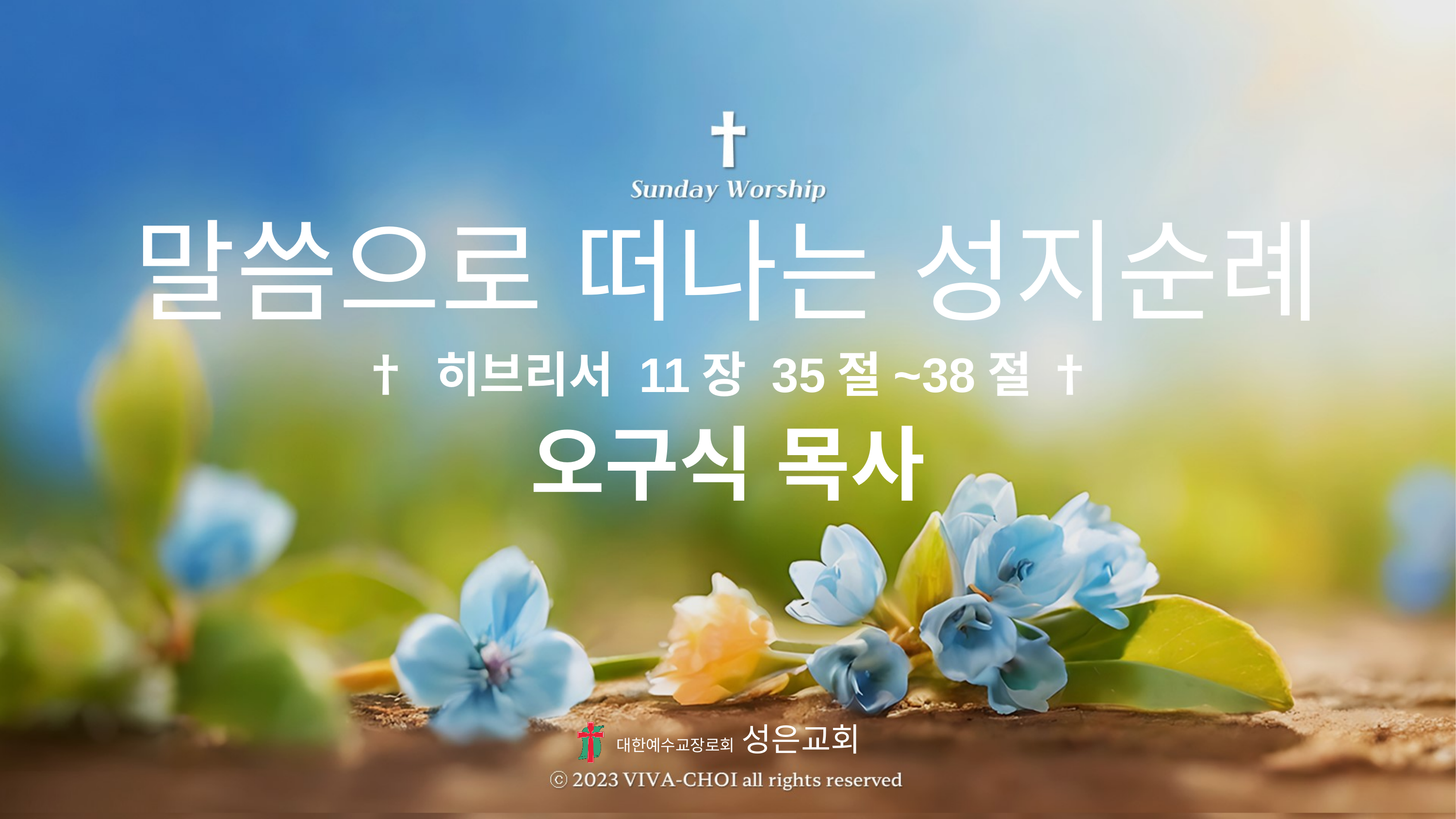

말씀으로 떠나는 성지순례
† 히브리서 11장 35절~38절 †
오구식 목사